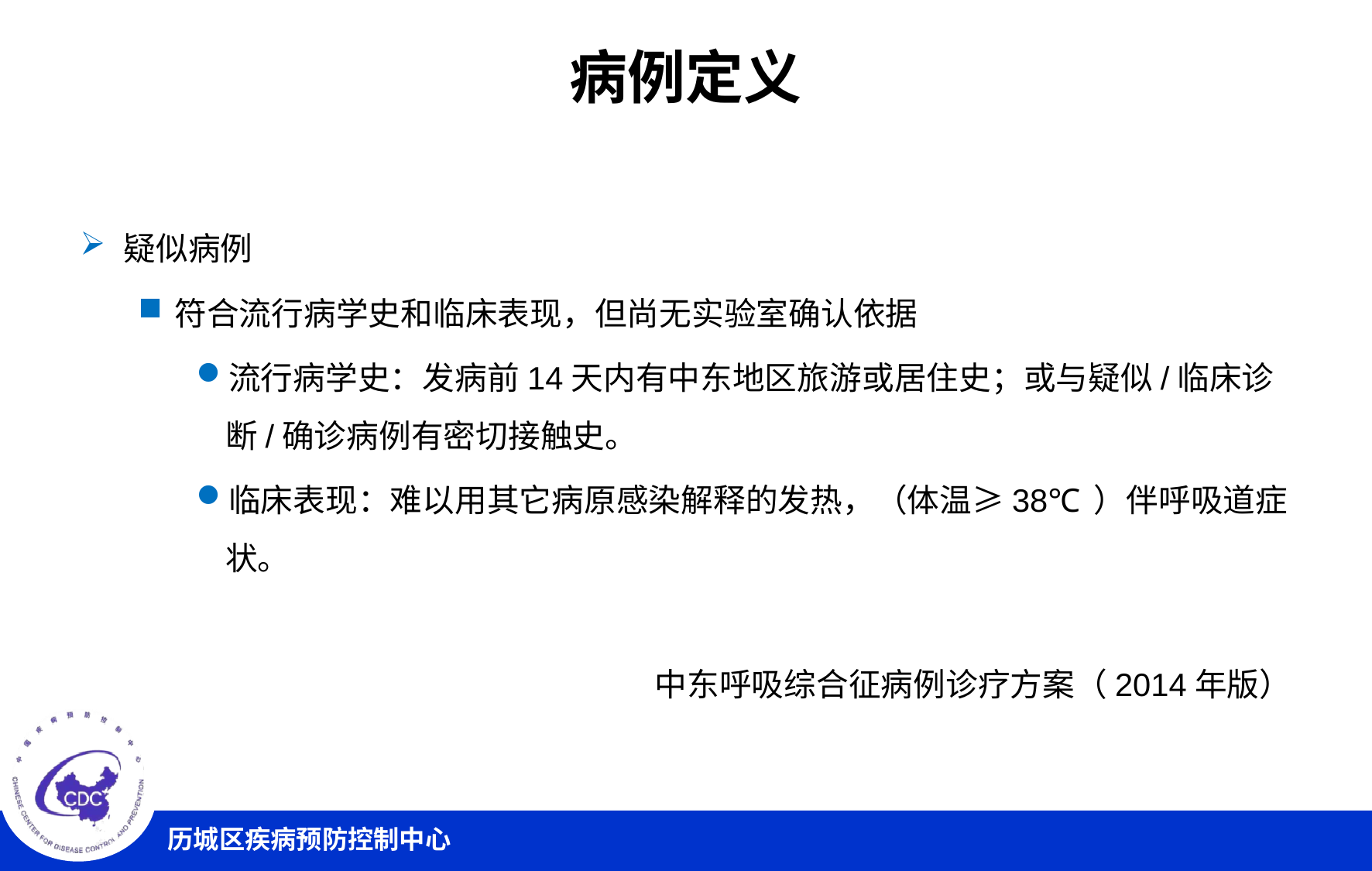

# 病例定义
疑似病例
符合流行病学史和临床表现，但尚无实验室确认依据
流行病学史：发病前14天内有中东地区旅游或居住史；或与疑似/临床诊断/确诊病例有密切接触史。
临床表现：难以用其它病原感染解释的发热，（体温≥38℃）伴呼吸道症状。

中东呼吸综合征病例诊疗方案（2014年版）